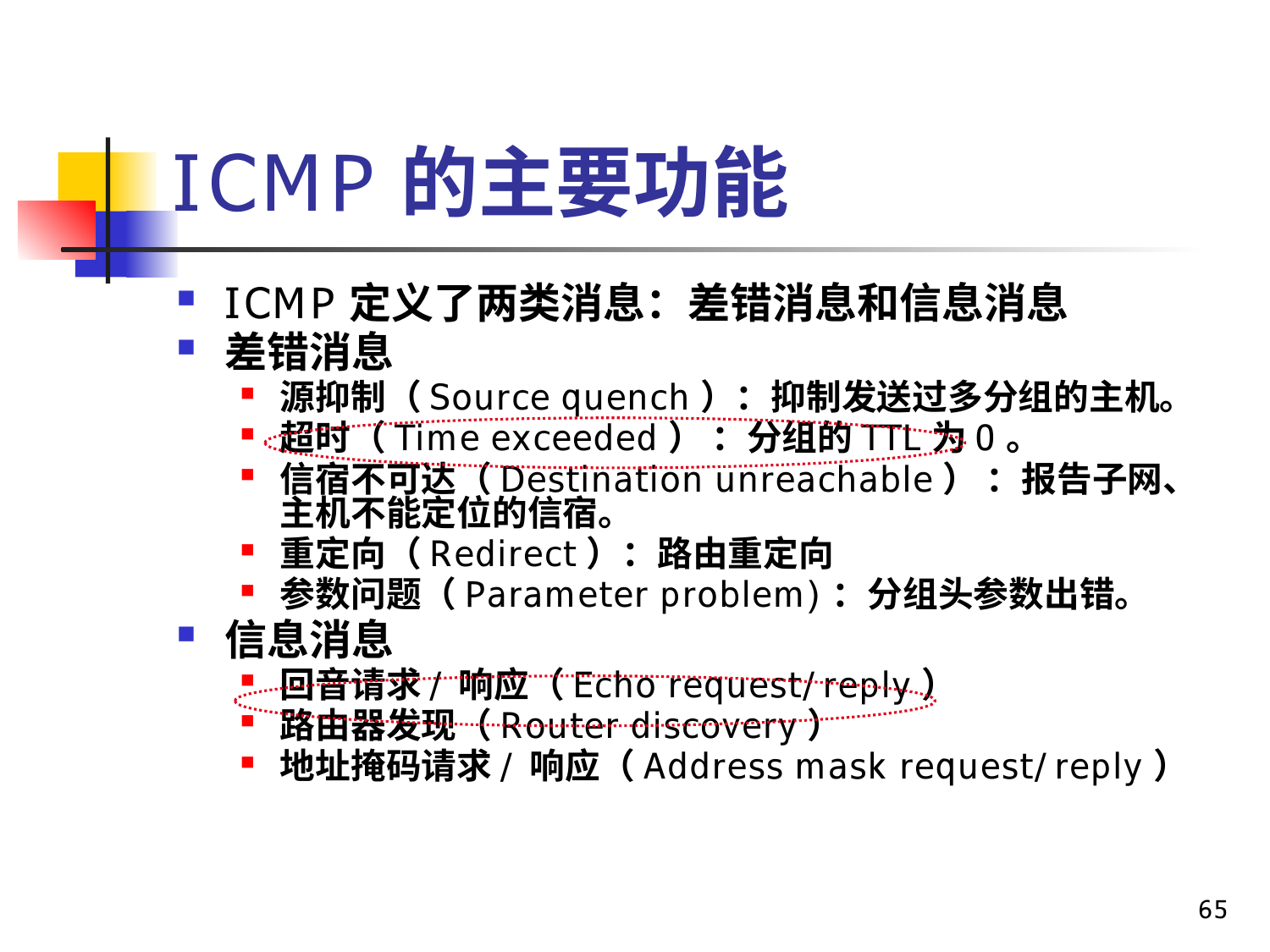

# ICMP的主要功能
ICMP定义了两类消息：差错消息和信息消息
差错消息
源抑制（Source quench）：抑制发送过多分组的主机。
超时（Time exceeded） ：分组的TTL为0。
信宿不可达（Destination unreachable） ：报告子网、主机不能定位的信宿。
重定向（Redirect）：路由重定向
参数问题（Parameter problem)：分组头参数出错。
信息消息
回音请求/响应（Echo request/reply）
路由器发现（Router discovery）
地址掩码请求/响应（Address mask request/reply）

65